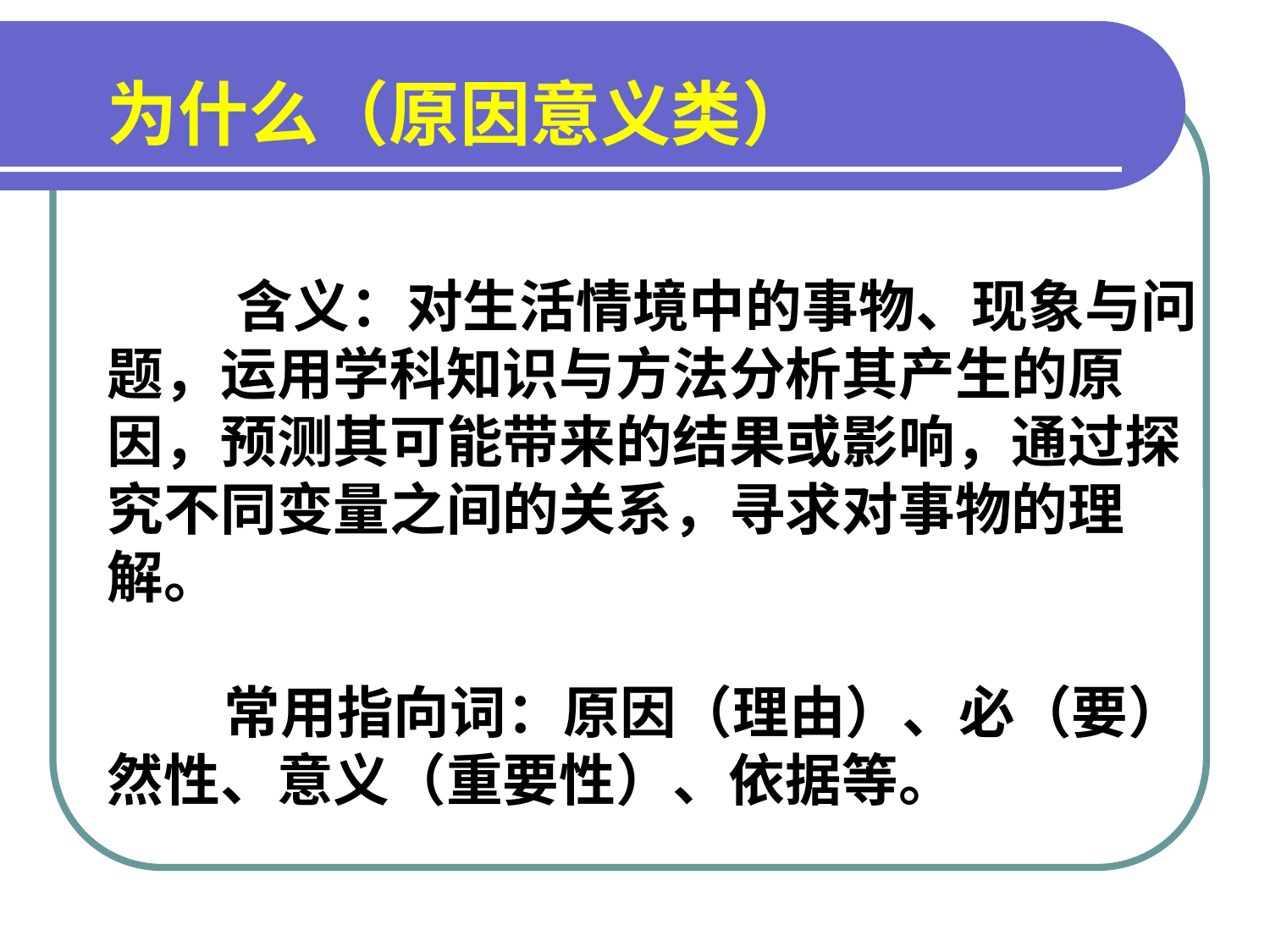

为什么（原因意义类）
         含义：对生活情境中的事物、现象与问题，运用学科知识与方法分析其产生的原因，预测其可能带来的结果或影响，通过探究不同变量之间的关系，寻求对事物的理解。

        常用指向词：原因（理由）、必（要）然性、意义（重要性）、依据等。